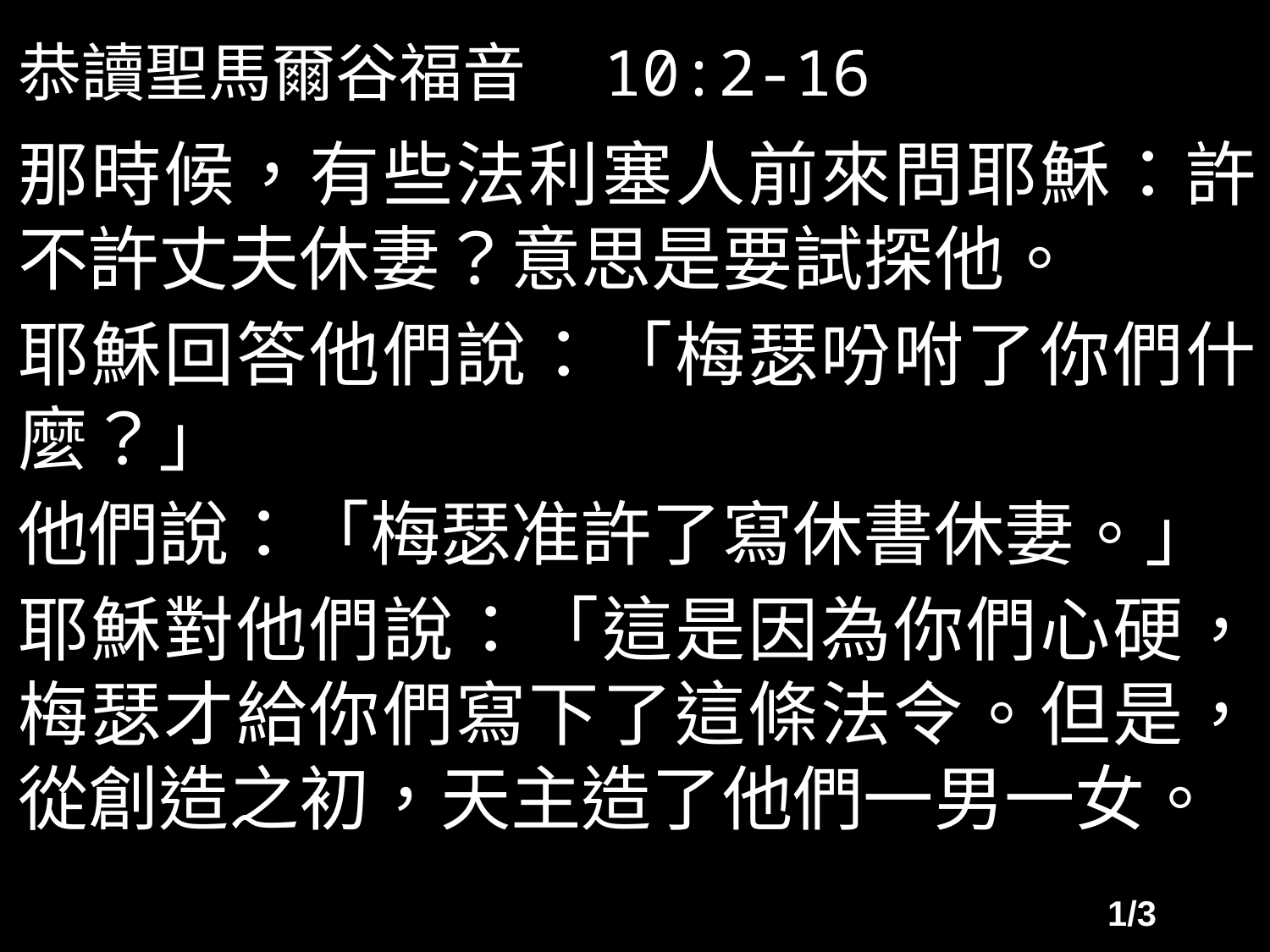

恭讀聖馬爾谷福音　10:2-16
那時候，有些法利塞人前來問耶穌：許不許丈夫休妻？意思是要試探他。
耶穌回答他們說：「梅瑟吩咐了你們什麼？」
他們說：「梅瑟准許了寫休書休妻。」
耶穌對他們說：「這是因為你們心硬，梅瑟才給你們寫下了這條法令。但是，從創造之初，天主造了他們一男一女。

1/3